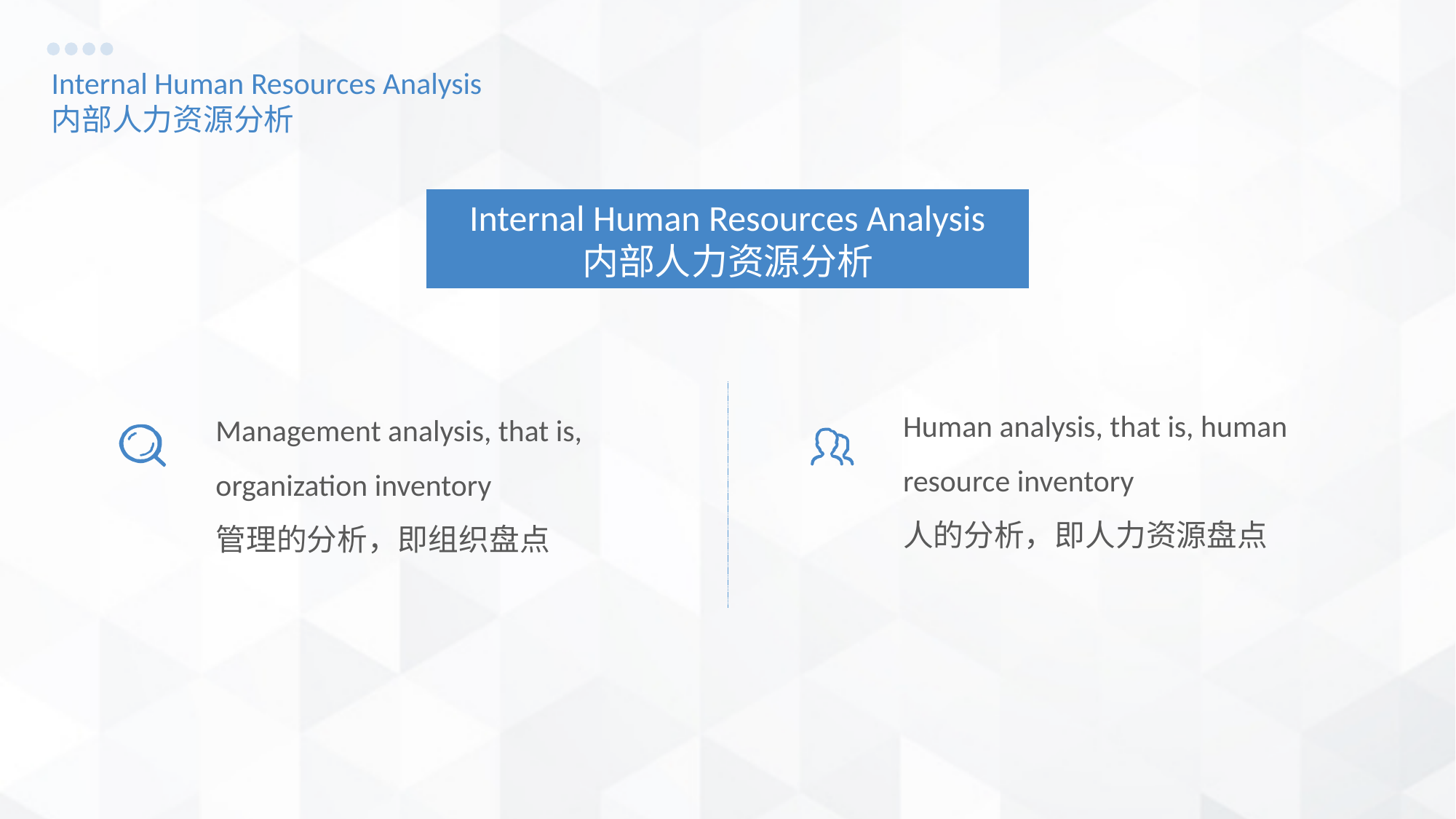

Internal Human Resources Analysis
内部人力资源分析

Internal Human Resources Analysis
内部人力资源分析
Human analysis, that is, human resource inventory
人的分析，即人力资源盘点
Management analysis, that is, organization inventory
管理的分析，即组织盘点